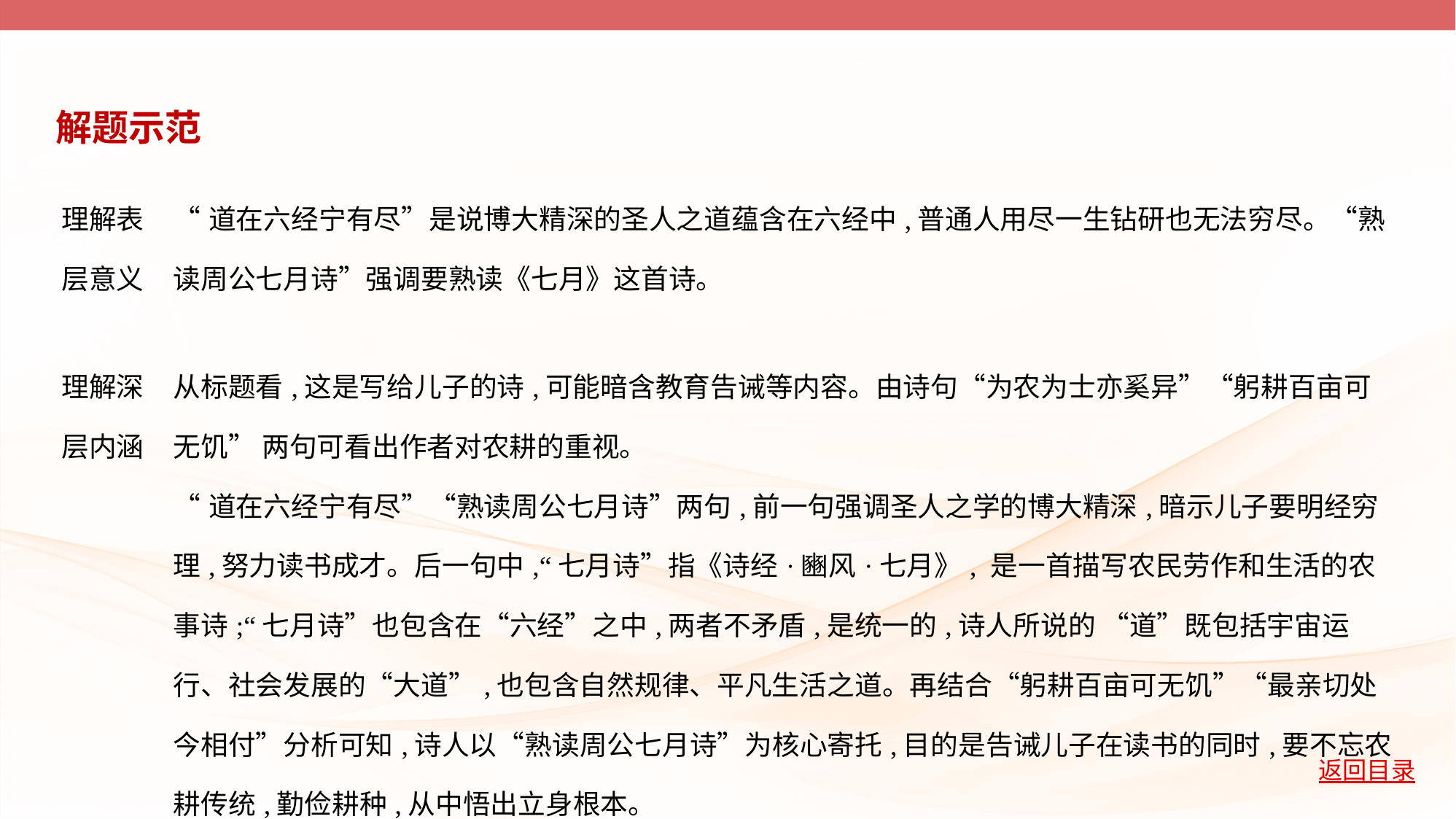

解题示范
| 理解表 层意义 | “道在六经宁有尽”是说博大精深的圣人之道蕴含在六经中,普通人用尽一生钻研也无法穷尽。“熟读周公七月诗”强调要熟读《七月》这首诗。 |
| --- | --- |
| 理解深 层内涵 | 从标题看,这是写给儿子的诗,可能暗含教育告诫等内容。由诗句“为农为士亦奚异”“躬耕百亩可无饥” 两句可看出作者对农耕的重视。 “道在六经宁有尽”“熟读周公七月诗”两句,前一句强调圣人之学的博大精深,暗示儿子要明经穷理,努力读书成才。后一句中,“七月诗”指《诗经·豳风·七月》, 是一首描写农民劳作和生活的农事诗;“七月诗”也包含在“六经”之中,两者不矛盾,是统一的,诗人所说的 “道”既包括宇宙运行、社会发展的“大道”,也包含自然规律、平凡生活之道。再结合“躬耕百亩可无饥”“最亲切处今相付”分析可知,诗人以“熟读周公七月诗”为核心寄托,目的是告诫儿子在读书的同时,要不忘农耕传统,勤俭耕种,从中悟出立身根本。 |